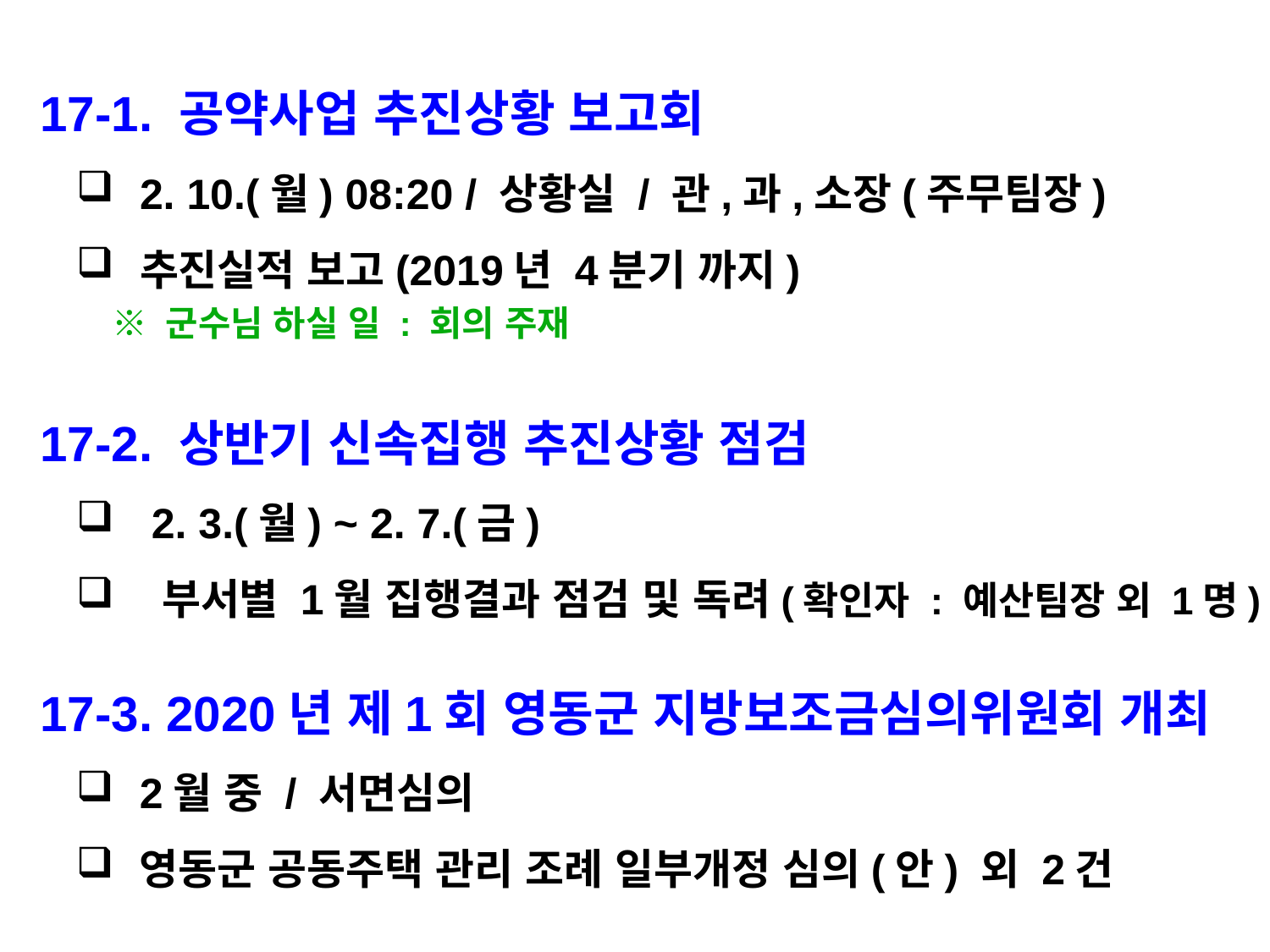

17-1. 공약사업 추진상황 보고회
2. 10.(월) 08:20 / 상황실 / 관,과,소장(주무팀장)
추진실적 보고(2019년 4분기 까지)
   ※ 군수님 하실 일 : 회의 주재
  17-2. 상반기 신속집행 추진상황 점검
 2. 3.(월) ~ 2. 7.(금)
 부서별 1월 집행결과 점검 및 독려(확인자 : 예산팀장 외 1명)
  17-3. 2020년 제1회 영동군 지방보조금심의위원회 개최
2월 중 / 서면심의
영동군 공동주택 관리 조례 일부개정 심의(안) 외 2건